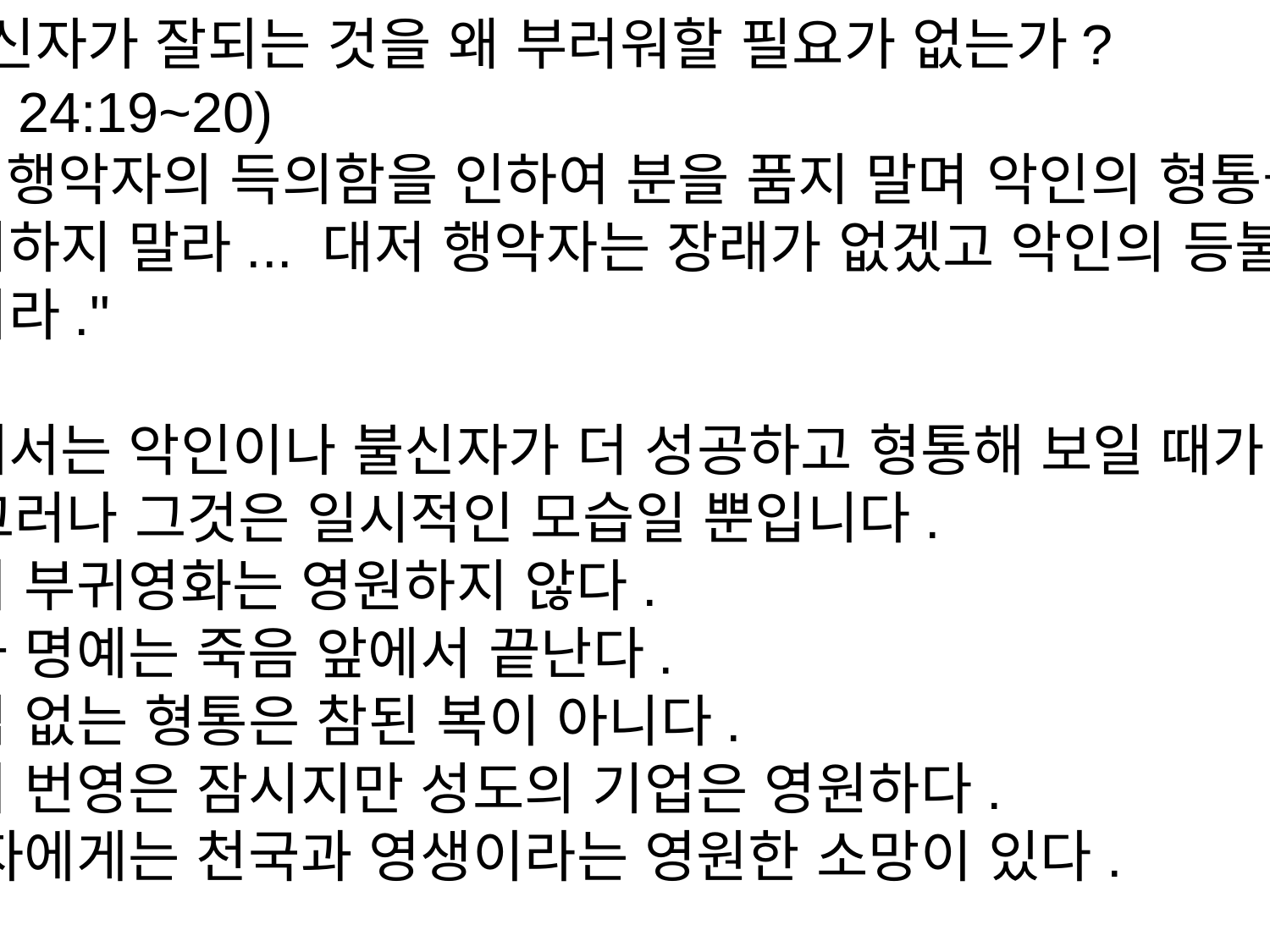

4) 불신자가 잘되는 것을 왜 부러워할 필요가 없는가?
(잠언 24:19~20)
"너는 행악자의 득의함을 인하여 분을 품지 말며 악인의 형통을 부러워하지 말라... 대저 행악자는 장래가 없겠고 악인의 등불은 꺼지리라."

세상에서는 악인이나 불신자가 더 성공하고 형통해 보일 때가 있다. 그러나 그것은 일시적인 모습일 뿐입니다.
세상의 부귀영화는 영원하지 않다.
재물과 명예는 죽음 앞에서 끝난다.
하나님 없는 형통은 참된 복이 아니다.
악인의 번영은 잠시지만 성도의 기업은 영원하다.
믿는 자에게는 천국과 영생이라는 영원한 소망이 있다.